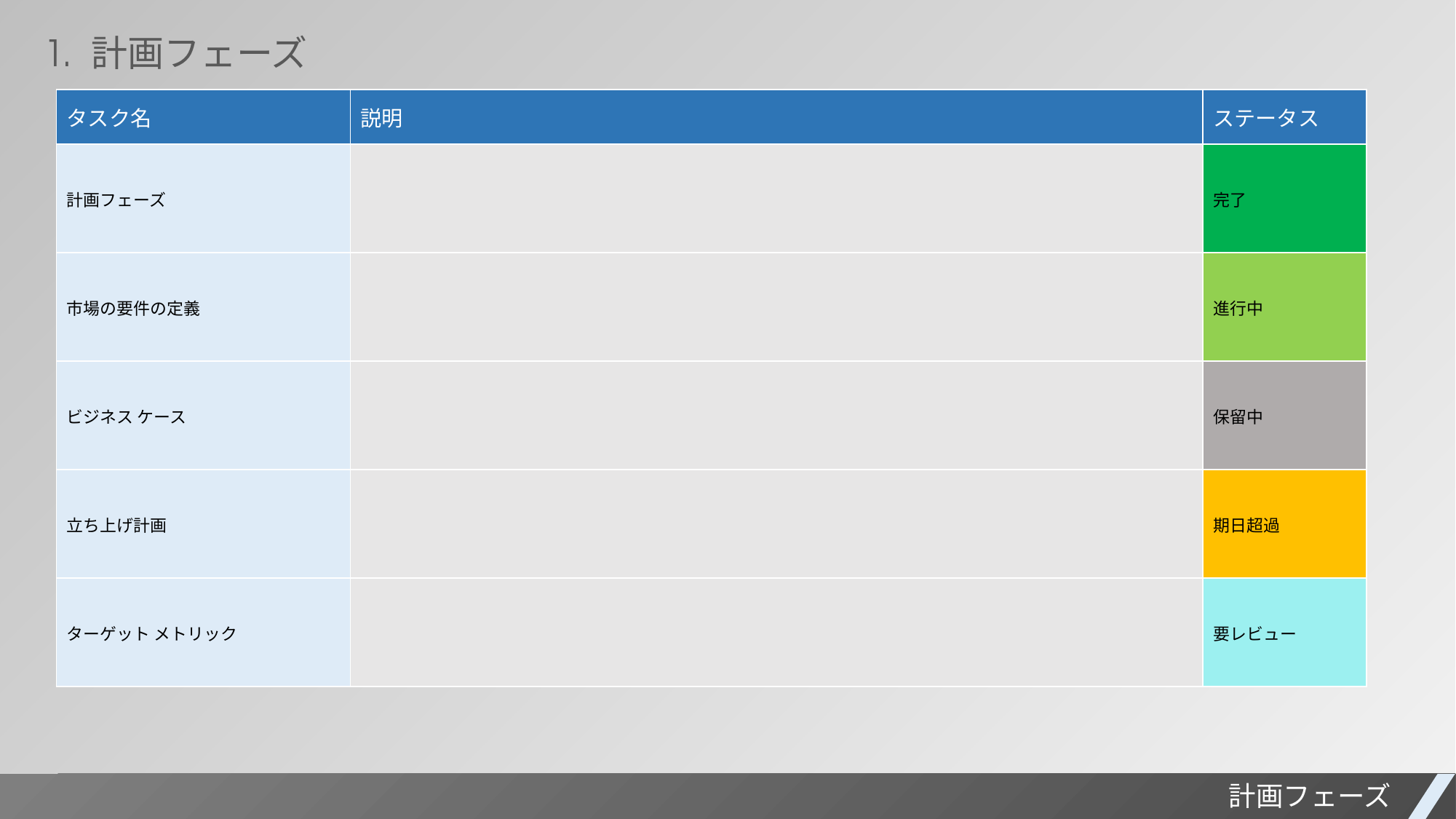

1. 計画フェーズ
| タスク名 | 説明 | ステータス |
| --- | --- | --- |
| 計画フェーズ |  | 完了 |
| 市場の要件の定義 |  | 進行中 |
| ビジネス ケース |  | 保留中 |
| 立ち上げ計画 |  | 期日超過 |
| ターゲット メトリック |  | 要レビュー |
プロジェクト レポート
計画フェーズ